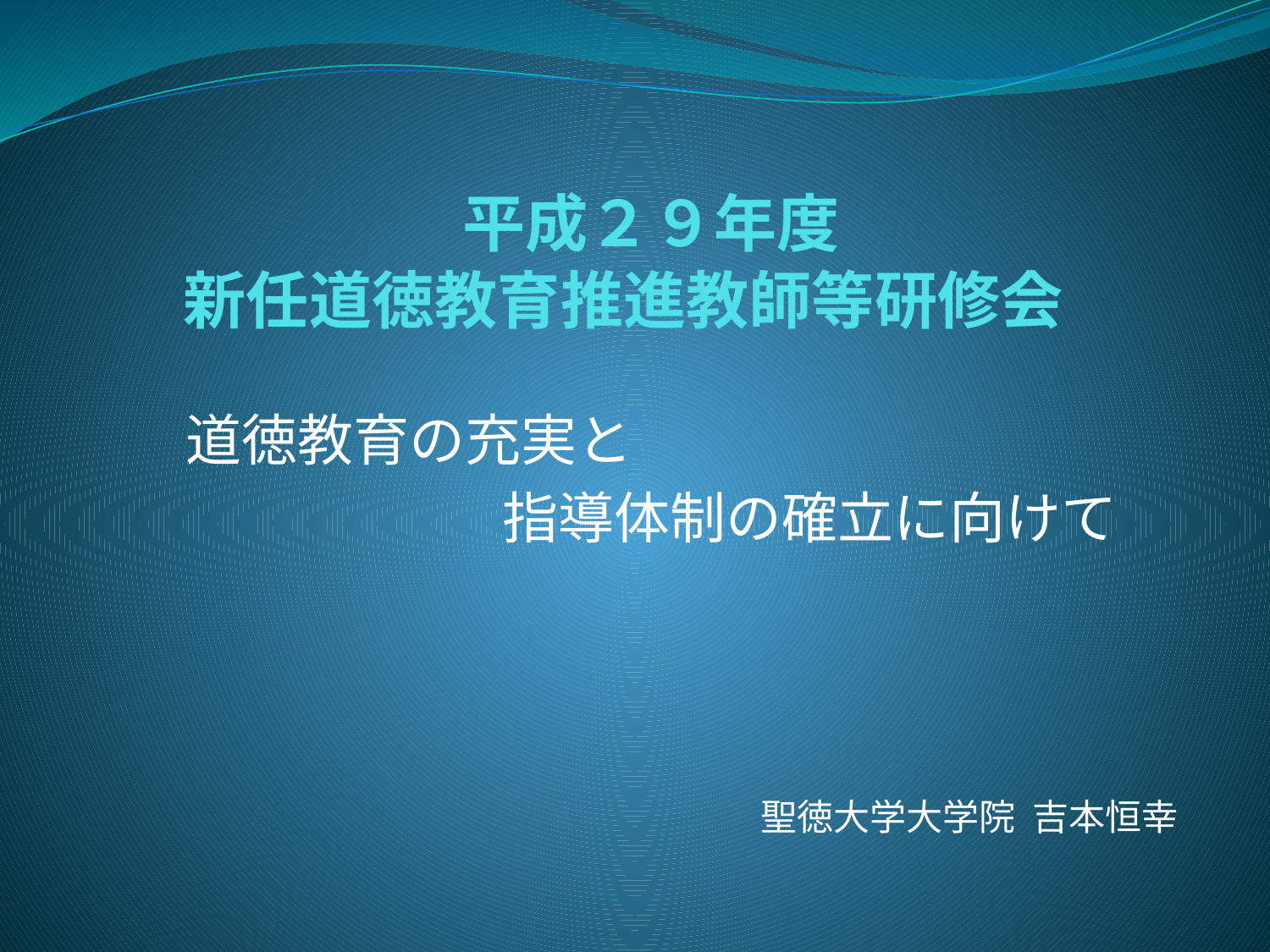

# 平成２９年度 新任道徳教育推進教師等研修会

　　道徳教育の充実と
　　　　　　　   指導体制の確立に向けて

聖徳大学大学院  吉本恒幸